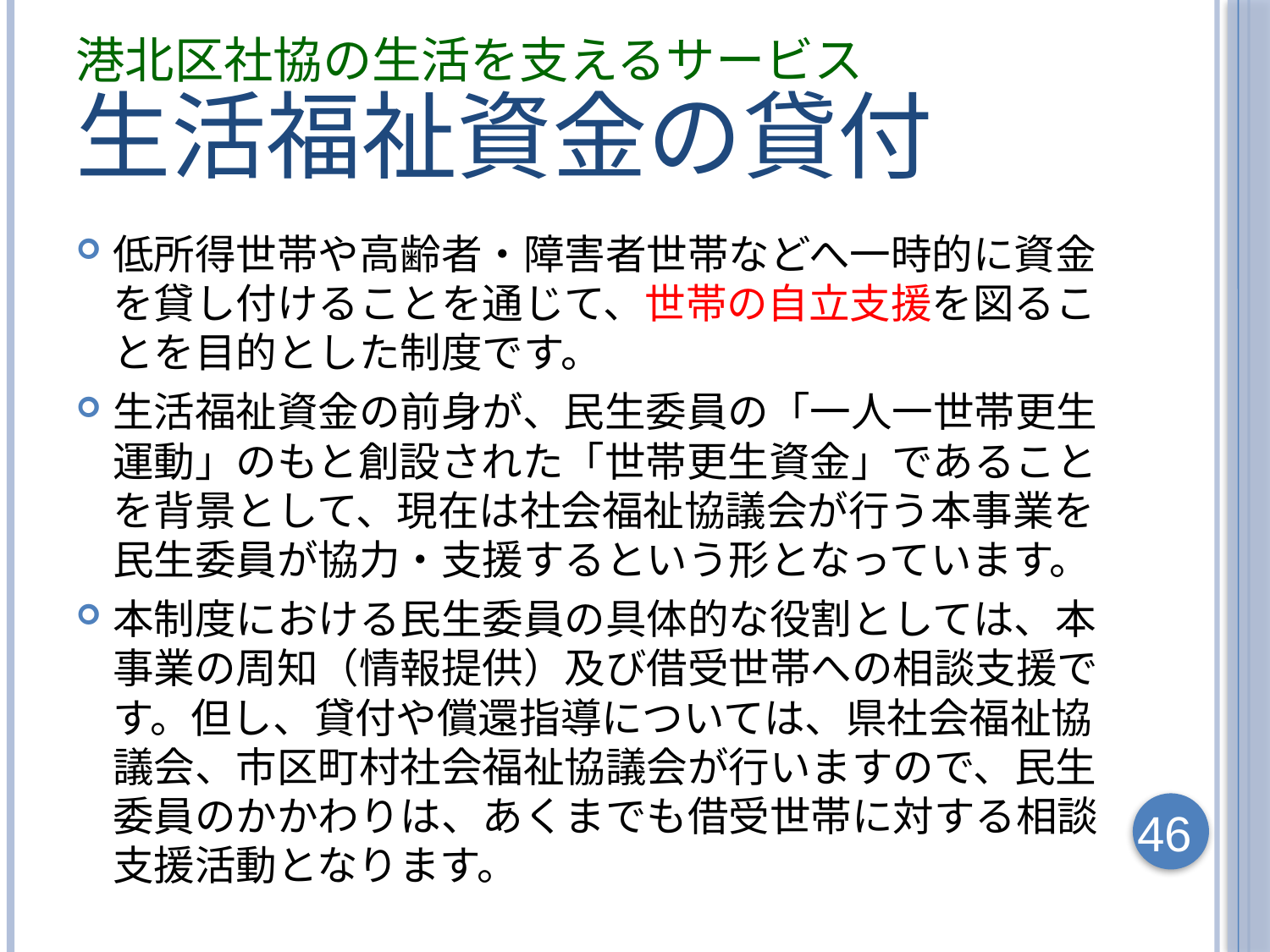

港北区社協の生活を支えるサービス
# 生活福祉資金の貸付
低所得世帯や高齢者・障害者世帯などへ一時的に資金を貸し付けることを通じて、世帯の自立支援を図ることを目的とした制度です。
生活福祉資金の前身が、民生委員の「一人一世帯更生運動」のもと創設された「世帯更生資金」であることを背景として、現在は社会福祉協議会が行う本事業を民生委員が協力・支援するという形となっています。
本制度における民生委員の具体的な役割としては、本事業の周知（情報提供）及び借受世帯への相談支援です。但し、貸付や償還指導については、県社会福祉協議会、市区町村社会福祉協議会が行いますので、民生委員のかかわりは、あくまでも借受世帯に対する相談支援活動となります。
46